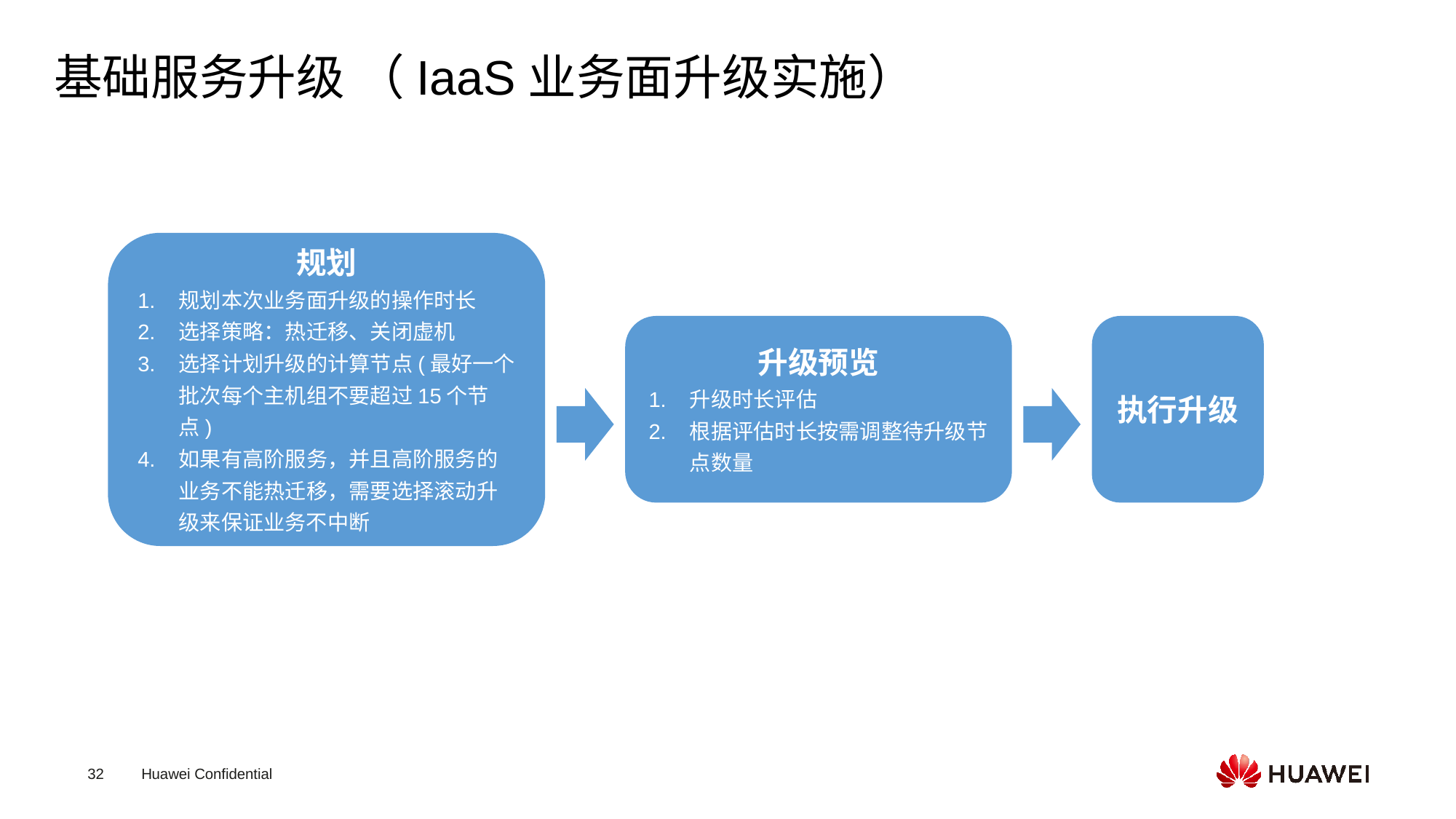

# 基础服务升级 （IaaS业务面升级实施）
规划
规划本次业务面升级的操作时长
选择策略：热迁移、关闭虚机
选择计划升级的计算节点(最好一个批次每个主机组不要超过15个节点)
如果有高阶服务，并且高阶服务的业务不能热迁移，需要选择滚动升级来保证业务不中断
升级预览
升级时长评估
根据评估时长按需调整待升级节点数量
执行升级